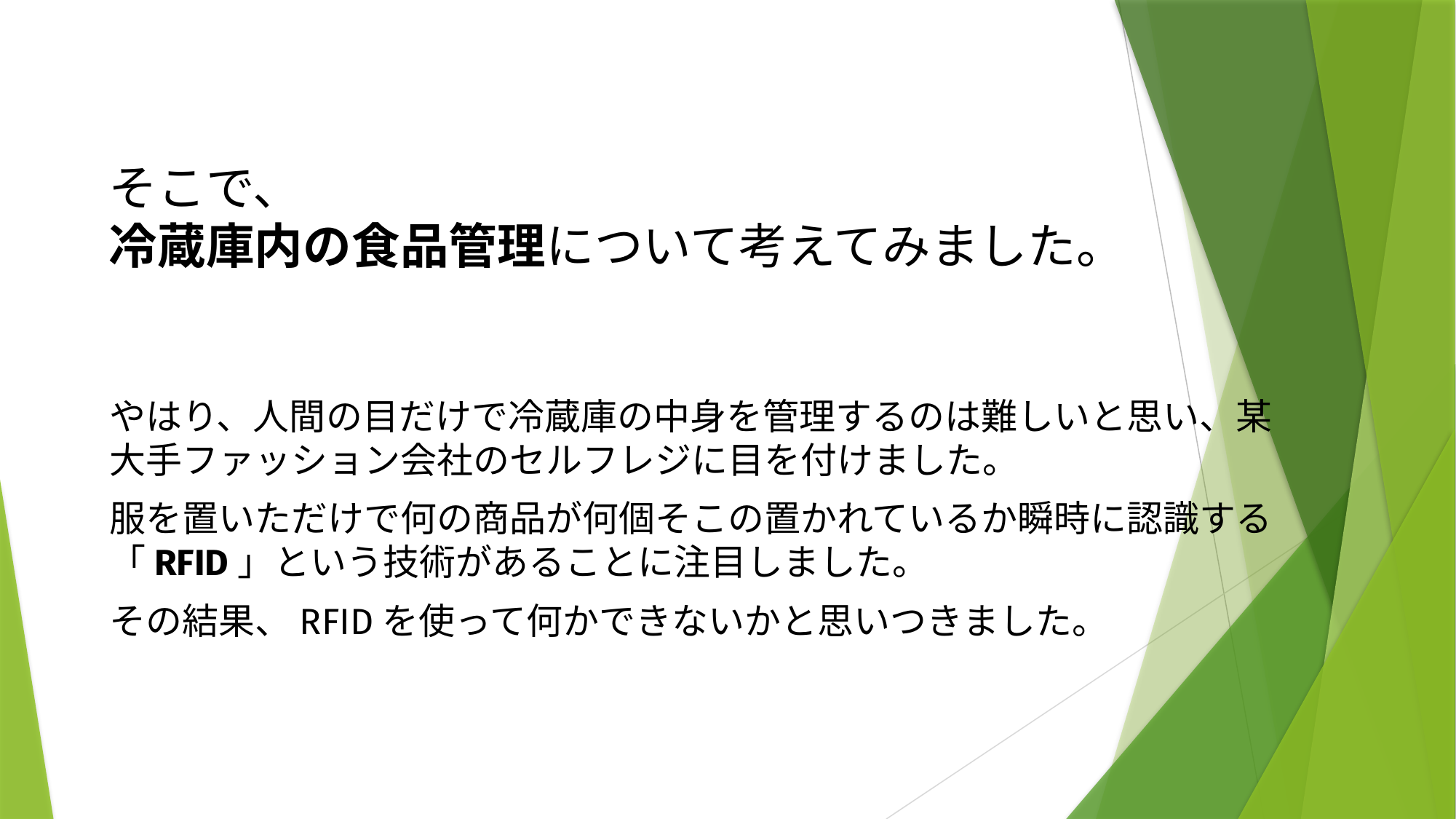

# そこで、 冷蔵庫内の食品管理について考えてみました。

やはり、人間の目だけで冷蔵庫の中身を管理するのは難しいと思い、某大手ファッション会社のセルフレジに目を付けました。
服を置いただけで何の商品が何個そこの置かれているか瞬時に認識する「RFID」という技術があることに注目しました。
その結果、RFIDを使って何かできないかと思いつきました。